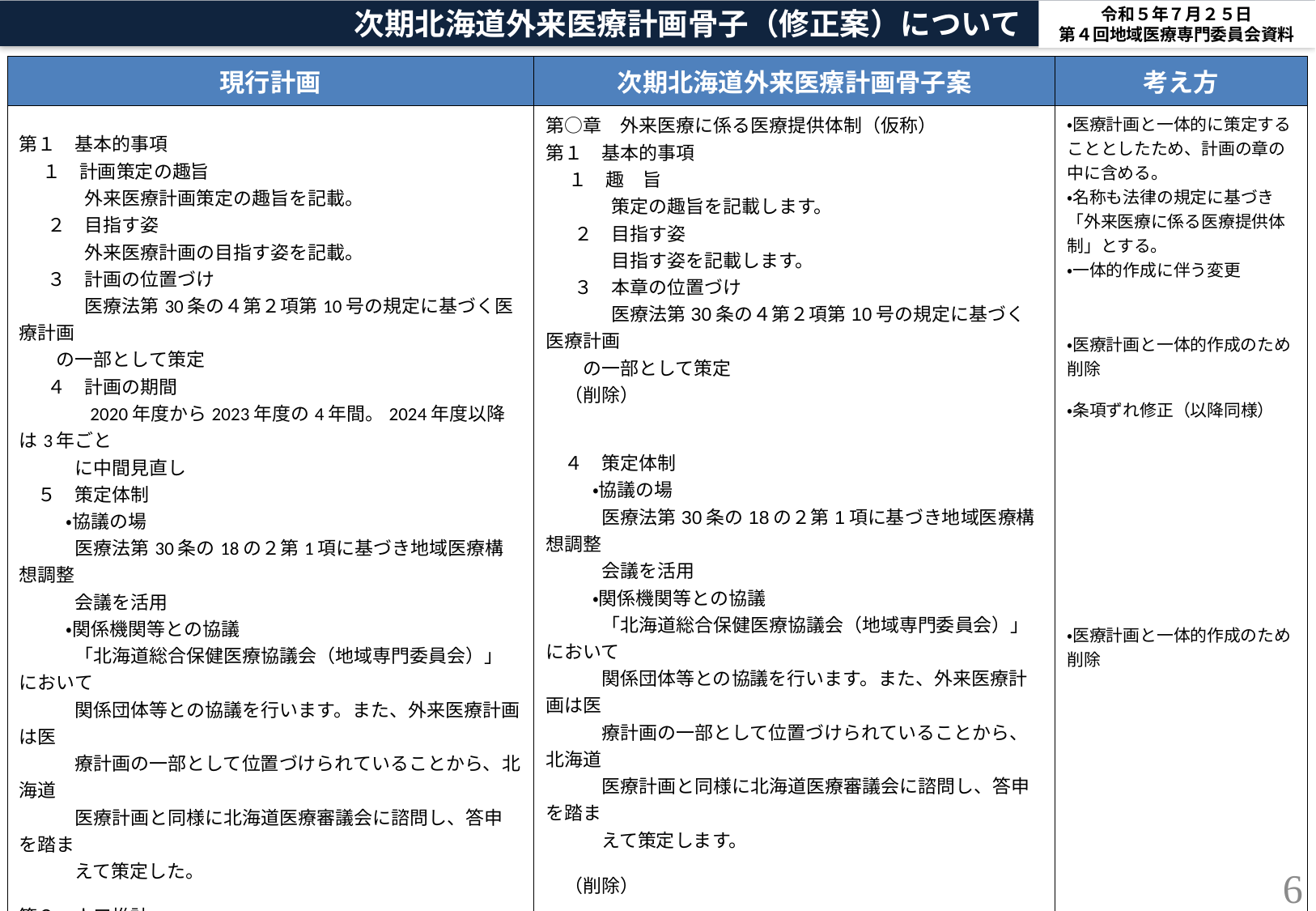

次期北海道外来医療計画骨子（修正案）について
令和５年７月２５日
第４回地域医療専門委員会資料
| 現行計画 | 次期北海道外来医療計画骨子案 | 考え方 |
| --- | --- | --- |
| 第１　基本的事項 　 １　計画策定の趣旨  　　　外来医療計画策定の趣旨を記載。  　２　目指す姿  　　　外来医療計画の目指す姿を記載。  　３　計画の位置づけ  　　　医療法第30条の４第２項第10号の規定に基づく医療計画　 　　の一部として策定  　４　計画の期間  　　　2020年度から2023年度の4年間。2024年度以降は3年ごと 　　　に中間見直し　 　５　策定体制  　　・協議の場 　　　医療法第30条の18の２第1項に基づき地域医療構想調整　 　　　会議を活用  　　・関係機関等との協議 　　　「北海道総合保健医療協議会（地域専門委員会）」において　 　　　関係団体等との協議を行います。また、外来医療計画は医 　　　療計画の一部として位置づけられていることから、北海道 　　　医療計画と同様に北海道医療審議会に諮問し、答申を踏ま 　　　えて策定した。 第２　人口推計 　１　総人口 　２　年齢三区分別 　　　人口減少、人口構成の変化に伴う医療需要の変化を踏ま 　　　えた、効果的・効率的な医療提供体制を構築するため、人 　　　口、人口構成の推移等のグラフを掲載　（国勢調査、国立 　　　社会保障・人口問題研究所「平成３０年推計」使用） | 第○章　外来医療に係る医療提供体制（仮称） 第１　基本的事項 　 １　趣　旨  　　　策定の趣旨を記載します。  　２　目指す姿  　　　目指す姿を記載します。  　３　本章の位置づけ  　　　医療法第30条の４第２項第10号の規定に基づく医療計画 　　の一部として策定 　（削除）  　４　策定体制  　　・協議の場 　　　医療法第30条の18の２第1項に基づき地域医療構想調整 　　　会議を活用  　　・関係機関等との協議 　　　「北海道総合保健医療協議会（地域専門委員会）」において 　　　関係団体等との協議を行います。また、外来医療計画は医 　　　療計画の一部として位置づけられていることから、北海道 　　　医療計画と同様に北海道医療審議会に諮問し、答申を踏ま 　　　えて策定します。 　（削除） | ・医療計画と一体的に策定することとしたため、計画の章の中に含める。 ・名称も法律の規定に基づき 「外来医療に係る医療提供体制」とする。 ・一体的作成に伴う変更 ・医療計画と一体的作成のため削除 ・条項ずれ修正（以降同様） ・医療計画と一体的作成のため削除 |
6